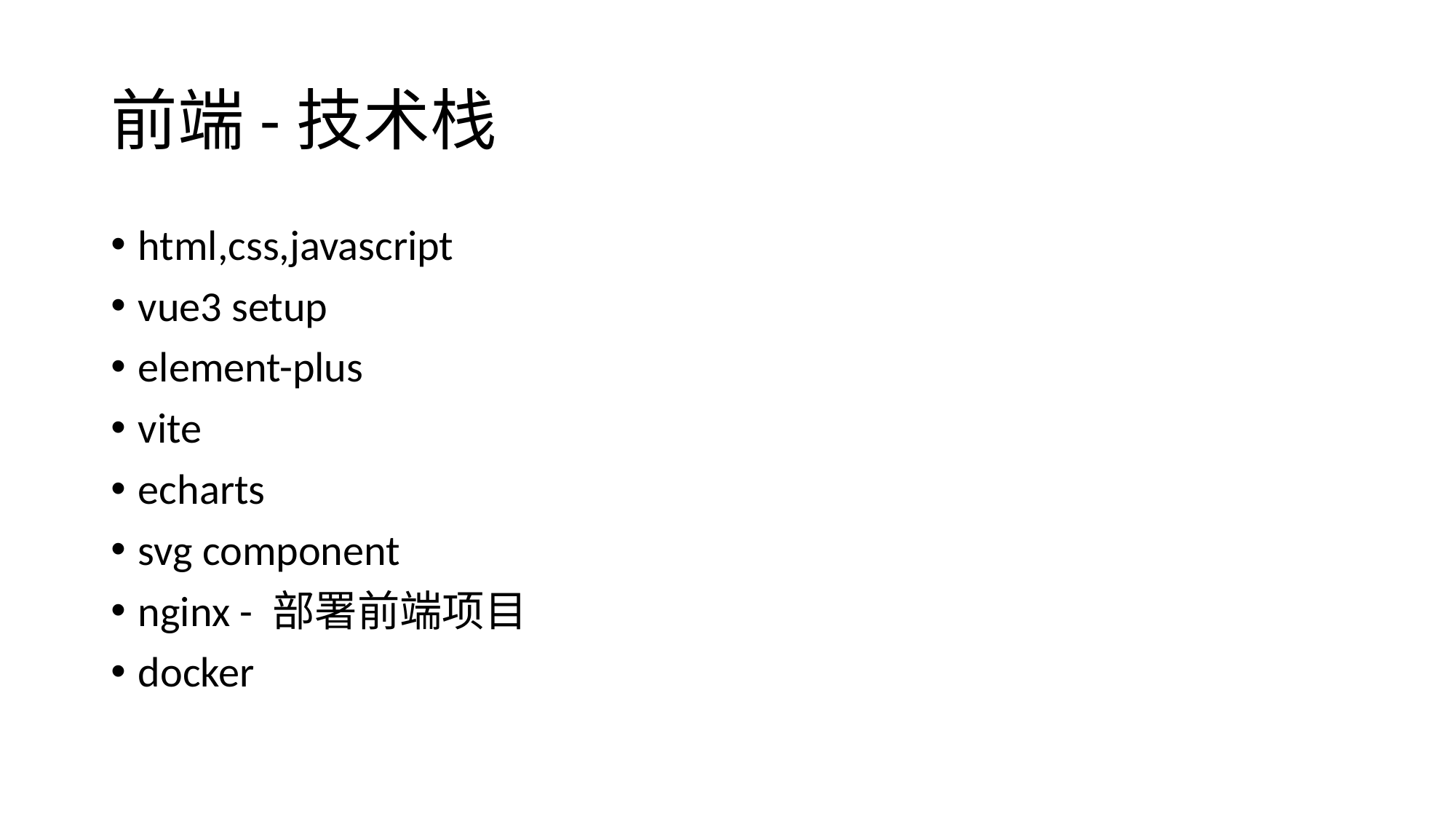

# 前端-技术栈
html,css,javascript
vue3 setup
element-plus
vite
echarts
svg component
nginx - 部署前端项目
docker